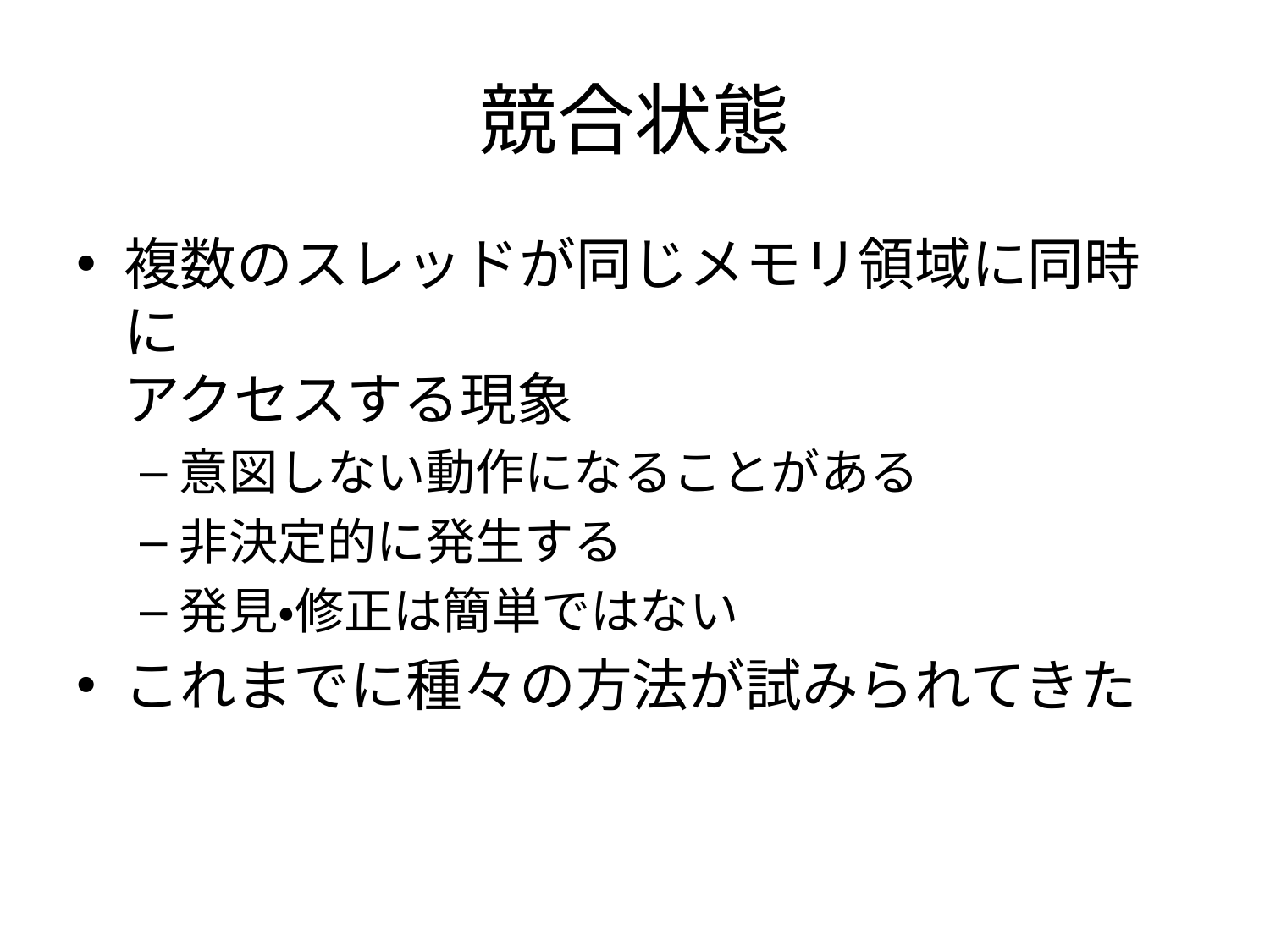

# 競合状態
複数のスレッドが同じメモリ領域に同時に
アクセスする現象
意図しない動作になることがある
非決定的に発生する
発見・修正は簡単ではない
これまでに種々の方法が試みられてきた